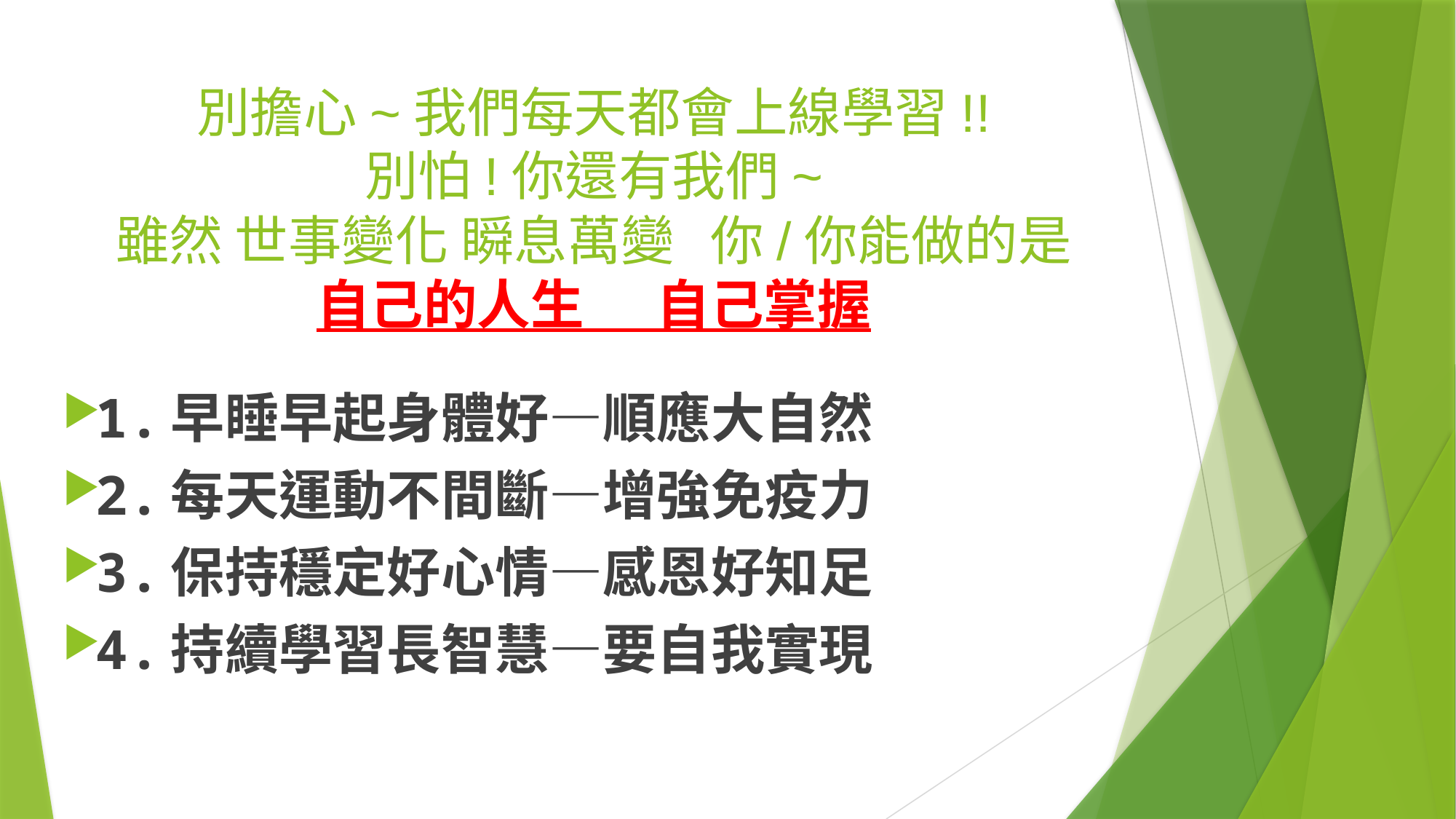

# 別擔心~我們每天都會上線學習!! 別怕!你還有我們~ 雖然 世事變化 瞬息萬變   你/你能做的是 自己的人生      自己掌握
1.早睡早起身體好—順應大自然
2.每天運動不間斷—增強免疫力
3.保持穩定好心情—感恩好知足
4.持續學習長智慧—要自我實現